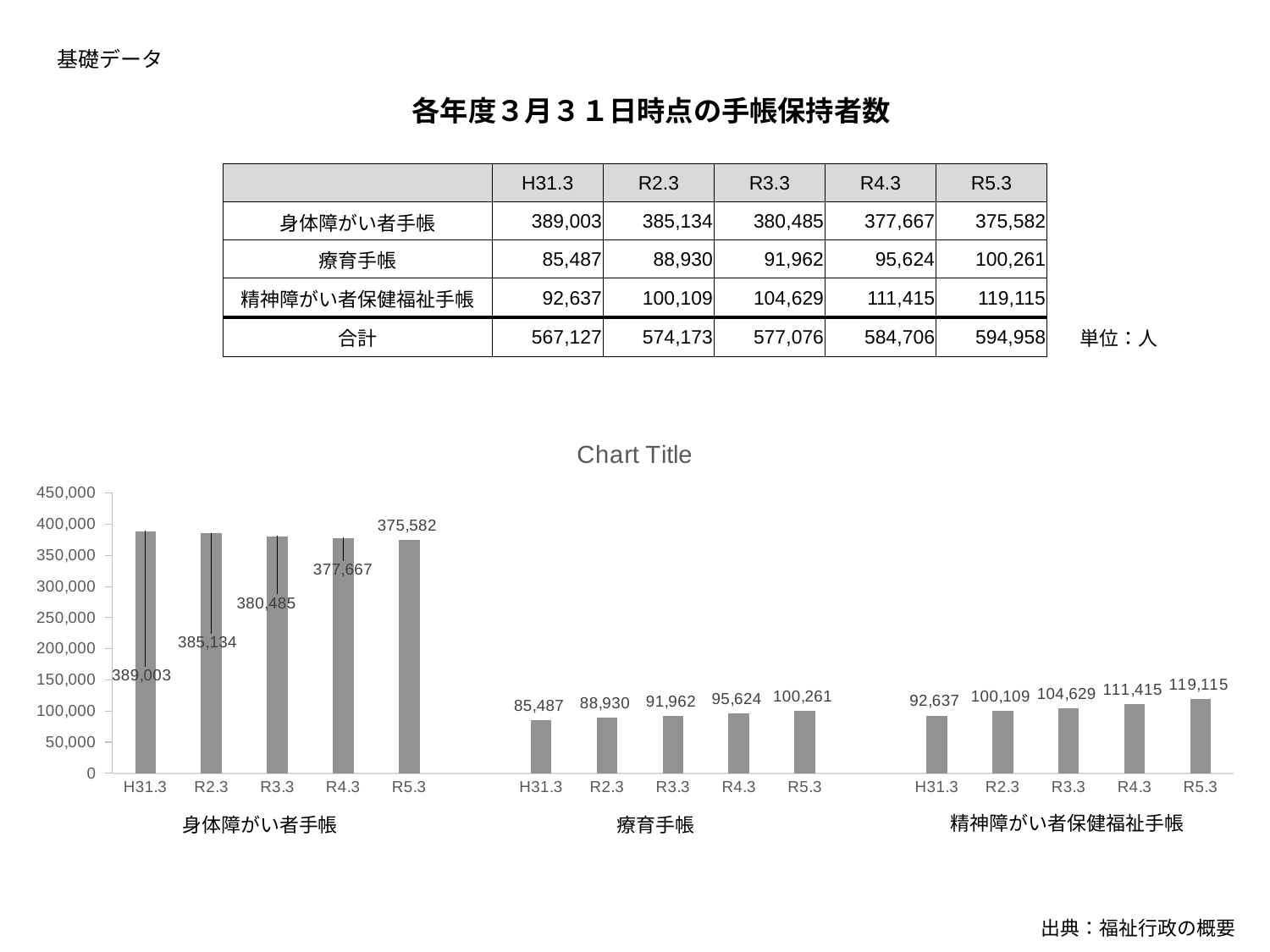

基礎データ
各年度３月３１日時点の手帳保持者数
|  | H31.3 | R2.3 | R3.3 | R4.3 | R5.3 |
| --- | --- | --- | --- | --- | --- |
| 身体障がい者手帳 | 389,003 | 385,134 | 380,485 | 377,667 | 375,582 |
| 療育手帳 | 85,487 | 88,930 | 91,962 | 95,624 | 100,261 |
| 精神障がい者保健福祉手帳 | 92,637 | 100,109 | 104,629 | 111,415 | 119,115 |
| 合計 | 567,127 | 574,173 | 577,076 | 584,706 | 594,958 |
単位：人

### Chart:

| Category |  |
|---|---|
| H31.3 | 389003.0 |
| R2.3 | 385134.0 |
| R3.3 | 380485.0 |
| R4.3 | 377667.0 |
| R5.3 | 375582.0 |
|  | None |
| H31.3 | 85487.0 |
| R2.3 | 88930.0 |
| R3.3 | 91962.0 |
| R4.3 | 95624.0 |
| R5.3 | 100261.0 |
|  | None |
| H31.3 | 92637.0 |
| R2.3 | 100109.0 |
| R3.3 | 104629.0 |
| R4.3 | 111415.0 |
| R5.3 | 119115.0 |
精神障がい者保健福祉手帳
身体障がい者手帳
療育手帳
出典：福祉行政の概要